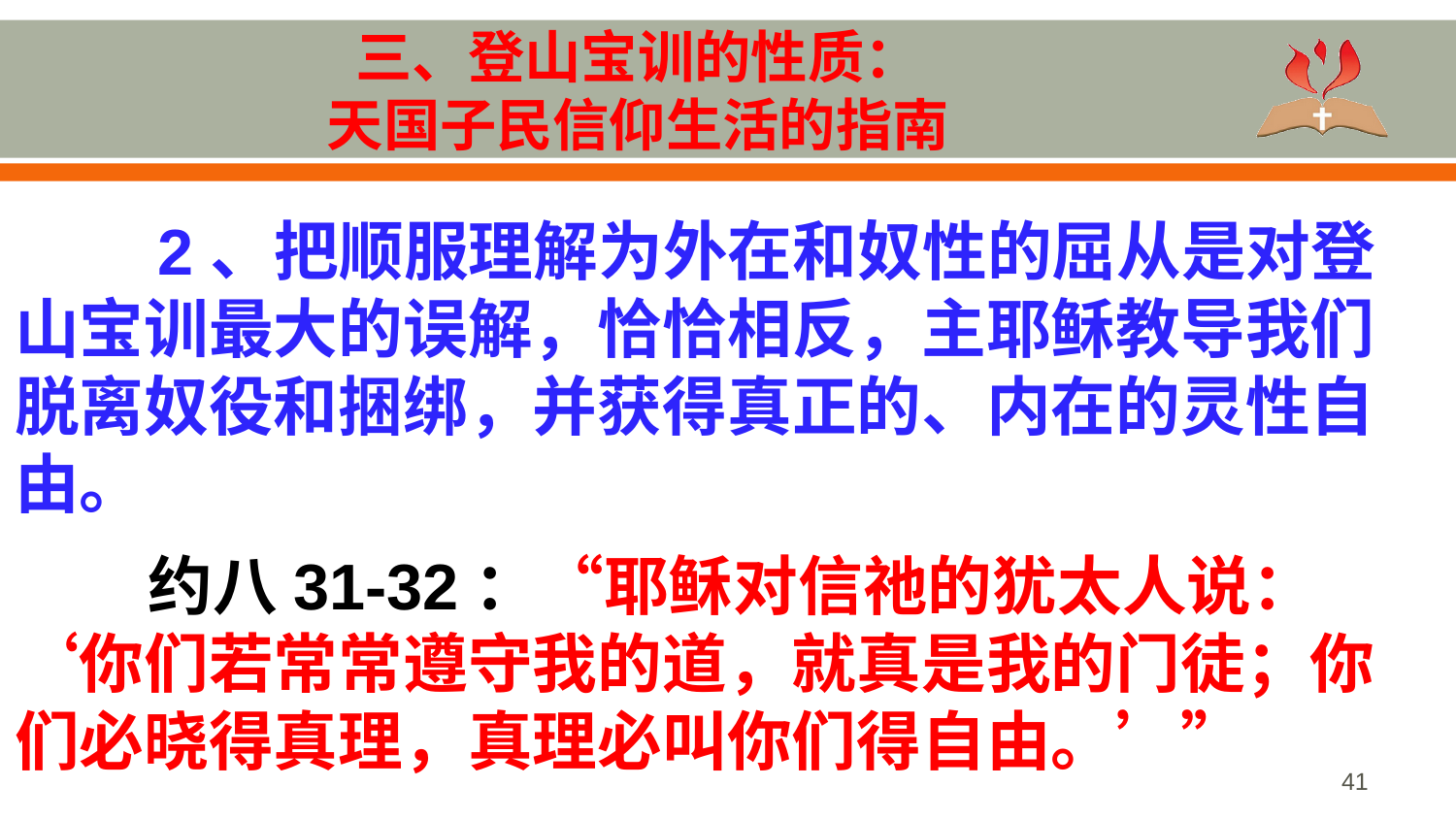

# 三、登山宝训的性质： 天国子民信仰生活的指南
        2、把顺服理解为外在和奴性的屈从是对登山宝训最大的误解，恰恰相反，主耶稣教导我们脱离奴役和捆绑，并获得真正的、内在的灵性自由。
        约八31-32：“耶稣对信祂的犹太人说：‘你们若常常遵守我的道，就真是我的门徒；你们必晓得真理，真理必叫你们得自由。’”

41